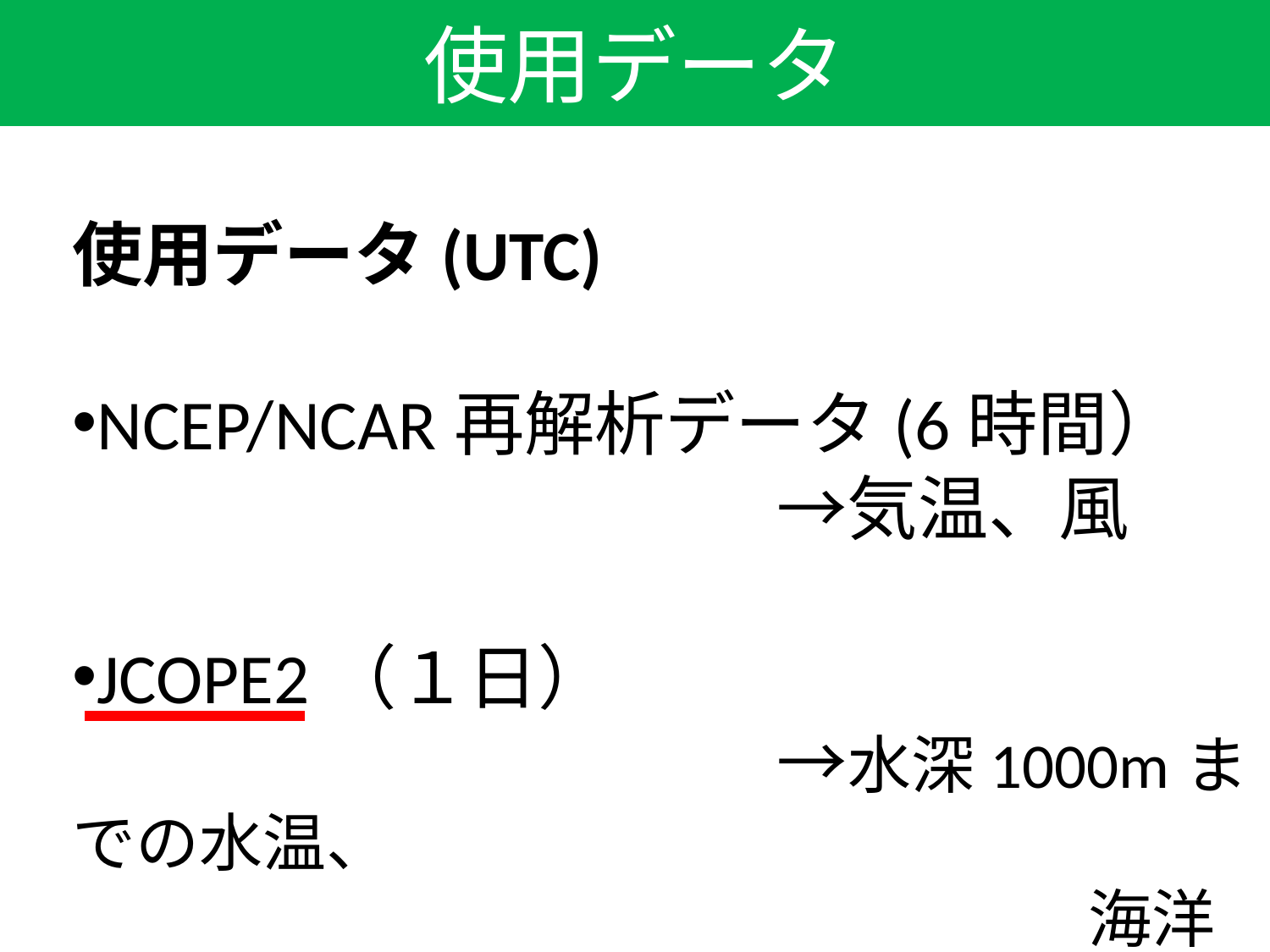

# 使用データ

使用データ(UTC)

NCEP/NCAR再解析データ(6時間）
　　　　　　　　　　→気温、風

JCOPE2（１日）
　　　　　　　　　　→水深1000mまでの水温、
　　　　　　　　　　　　　　　　海洋の流れ